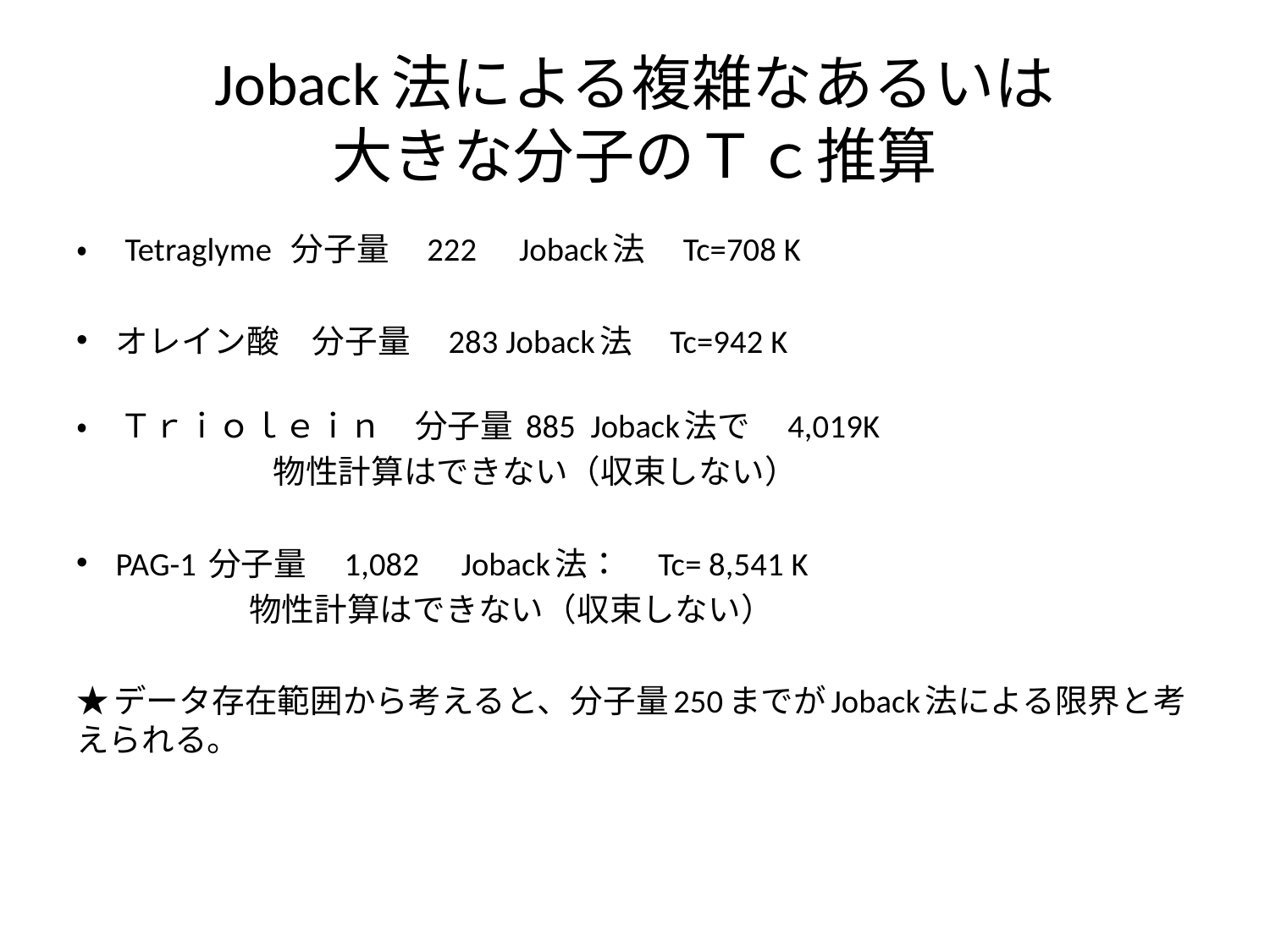

# Joback法による複雑なあるいは 大きな分子のＴｃ推算
・　Tetraglyme  分子量　222　Joback法　Tc=708 K

オレイン酸　分子量　283 Joback法　Tc=942 K
・　Ｔｒｉｏｌｅｉｎ　分子量 885  Joback法で　4,019K
　　　　　　物性計算はできない（収束しない）

PAG-1 分子量　1,082　Joback法：　Tc= 8,541 K
     　　　　物性計算はできない（収束しない）

★データ存在範囲から考えると、分子量250までがJoback法による限界と考えられる。